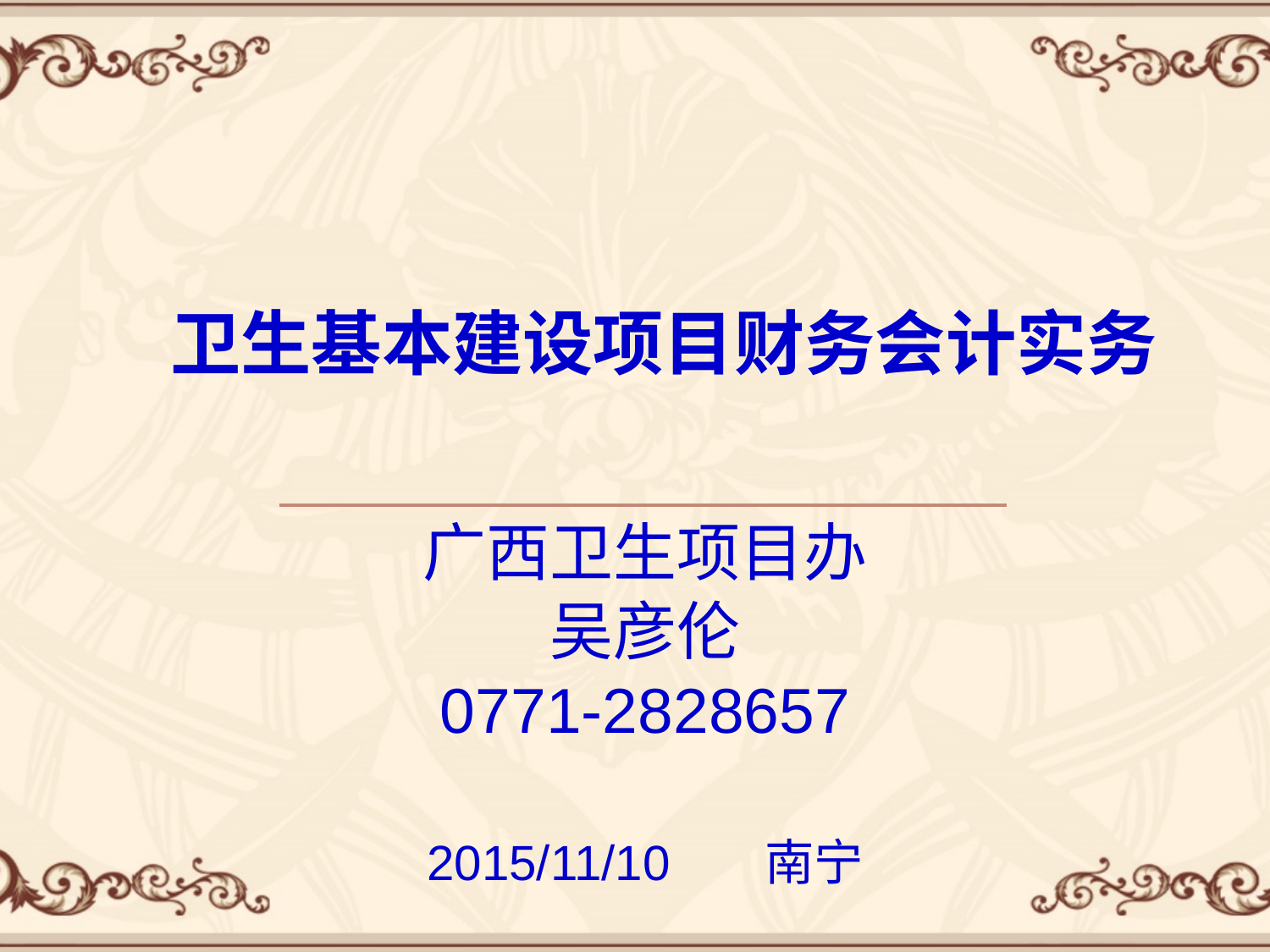

# 卫生基本建设项目财务会计实务
广西卫生项目办
吴彦伦
0771-2828657

2015/11/10      南宁